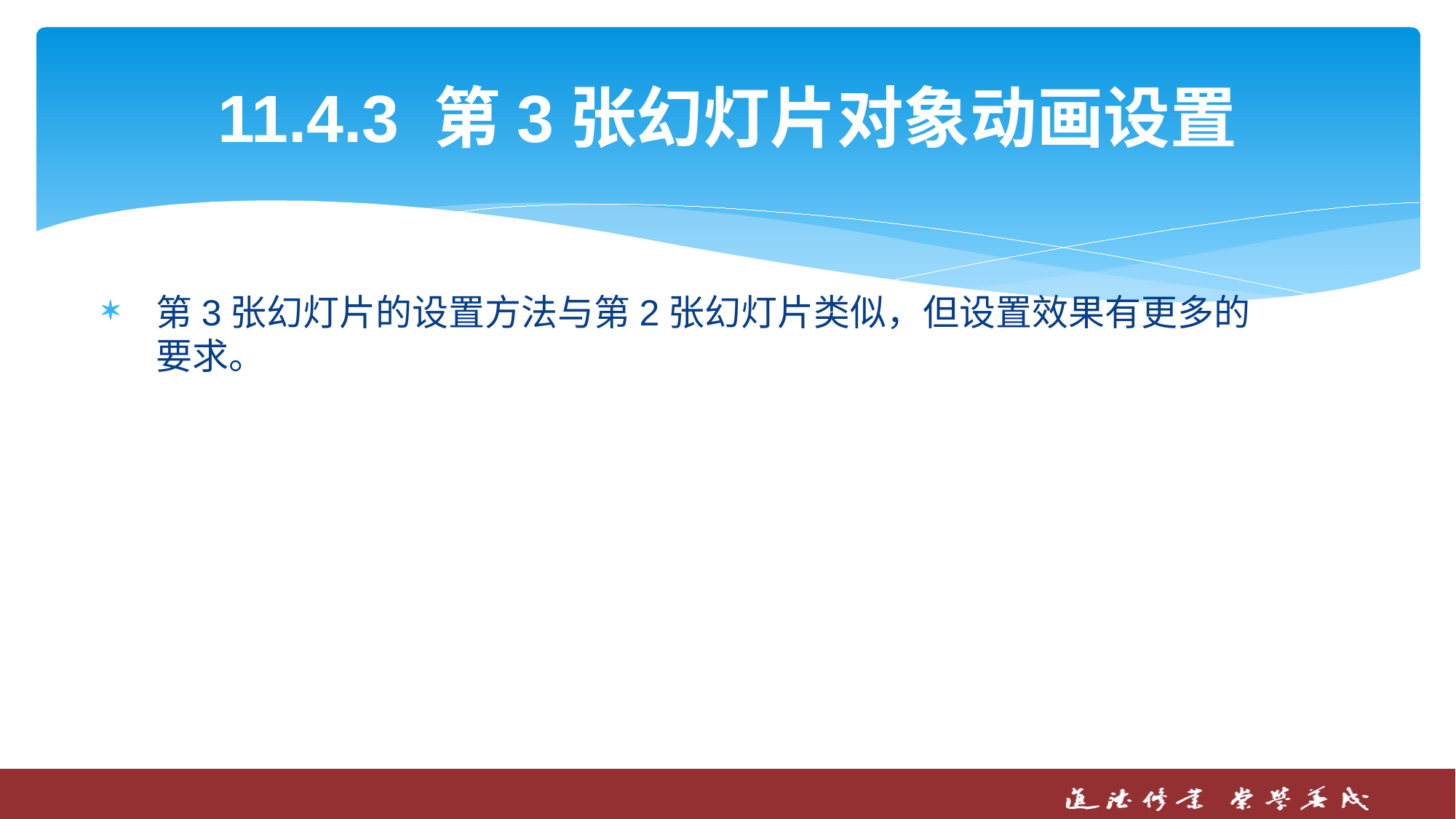

# 11.4.3 第3张幻灯片对象动画设置

第3张幻灯片的设置方法与第2张幻灯片类似，但设置效果有更多的要求。